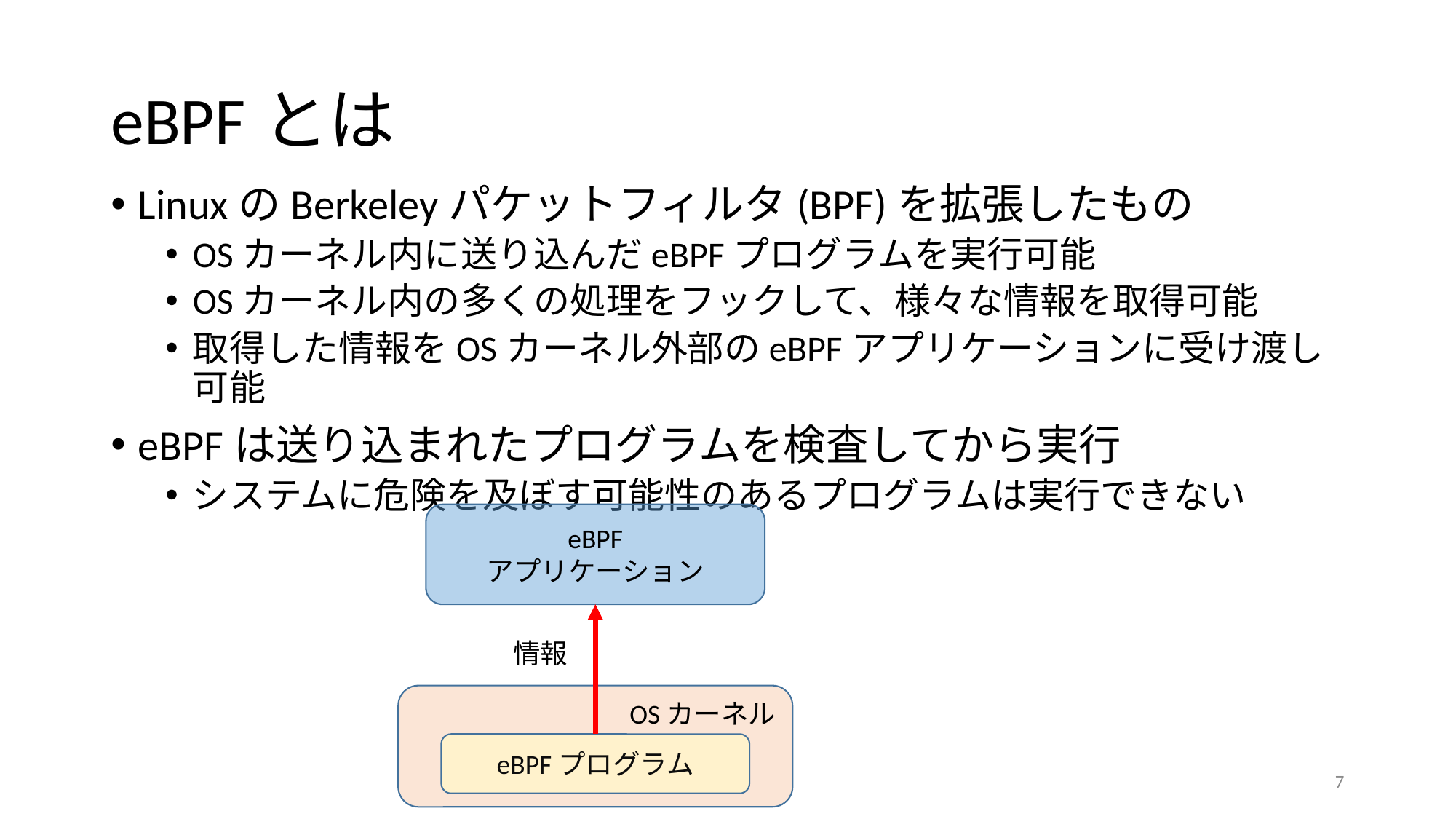

# eBPFとは
LinuxのBerkeleyパケットフィルタ(BPF)を拡張したもの
OSカーネル内に送り込んだeBPFプログラムを実行可能
OSカーネル内の多くの処理をフックして、様々な情報を取得可能
取得した情報をOSカーネル外部のeBPFアプリケーションに受け渡し可能
eBPFは送り込まれたプログラムを検査してから実行
システムに危険を及ぼす可能性のあるプログラムは実行できない

eBPF
アプリケーション
情報
OSカーネル
eBPFプログラム
7